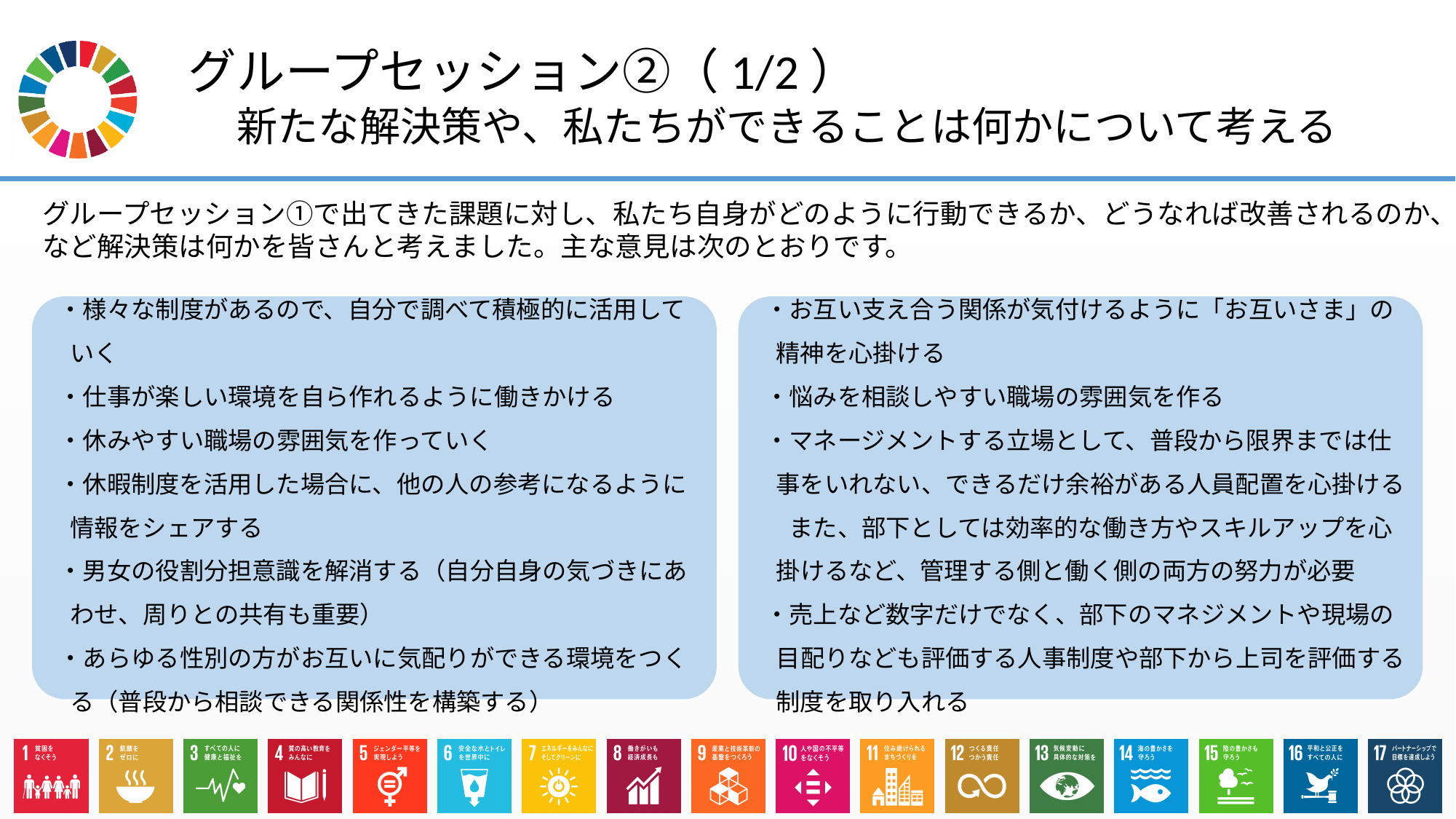

# グループセッション②（1/2） 　新たな解決策や、私たちができることは何かについて考える
グループセッション①で出てきた課題に対し、私たち自身がどのように行動できるか、どうなれば改善されるのか、
など解決策は何かを皆さんと考えました。主な意見は次のとおりです。
・様々な制度があるので、自分で調べて積極的に活用していく
・仕事が楽しい環境を自ら作れるように働きかける
・休みやすい職場の雰囲気を作っていく
・休暇制度を活用した場合に、他の人の参考になるように情報をシェアする
・男女の役割分担意識を解消する（自分自身の気づきにあわせ、周りとの共有も重要）
・あらゆる性別の方がお互いに気配りができる環境をつくる（普段から相談できる関係性を構築する）
・お互い支え合う関係が気付けるように「お互いさま」の精神を心掛ける
・悩みを相談しやすい職場の雰囲気を作る
・マネージメントする立場として、普段から限界までは仕事をいれない、できるだけ余裕がある人員配置を心掛ける
　また、部下としては効率的な働き方やスキルアップを心掛けるなど、管理する側と働く側の両方の努力が必要
・売上など数字だけでなく、部下のマネジメントや現場の目配りなども評価する人事制度や部下から上司を評価する制度を取り入れる